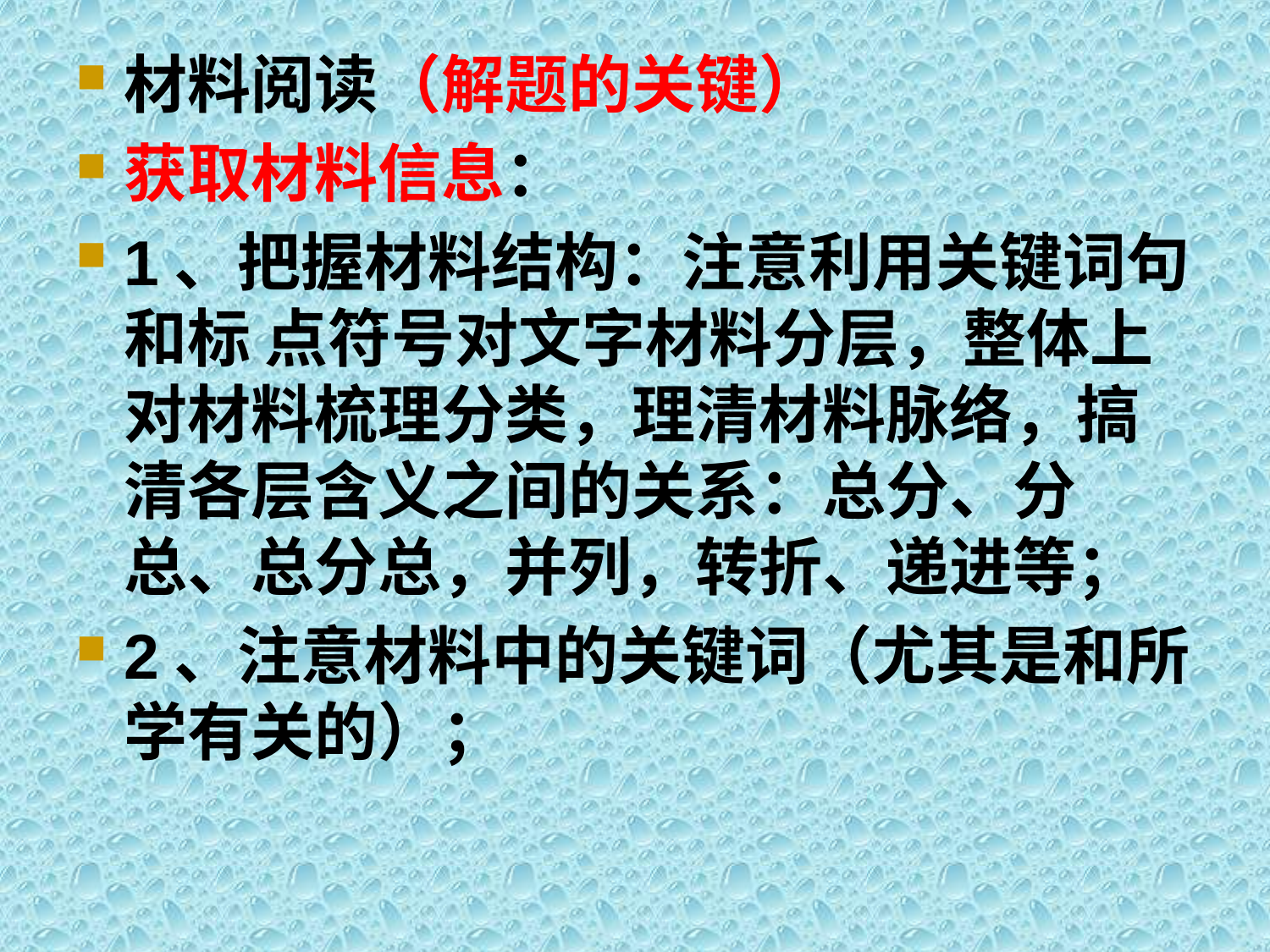

# 材料阅读（解题的关键）
获取材料信息：
1、把握材料结构：注意利用关键词句和标 点符号对文字材料分层，整体上对材料梳理分类，理清材料脉络，搞清各层含义之间的关系：总分、分总、总分总，并列，转折、递进等；
2、注意材料中的关键词（尤其是和所 学有关的）；